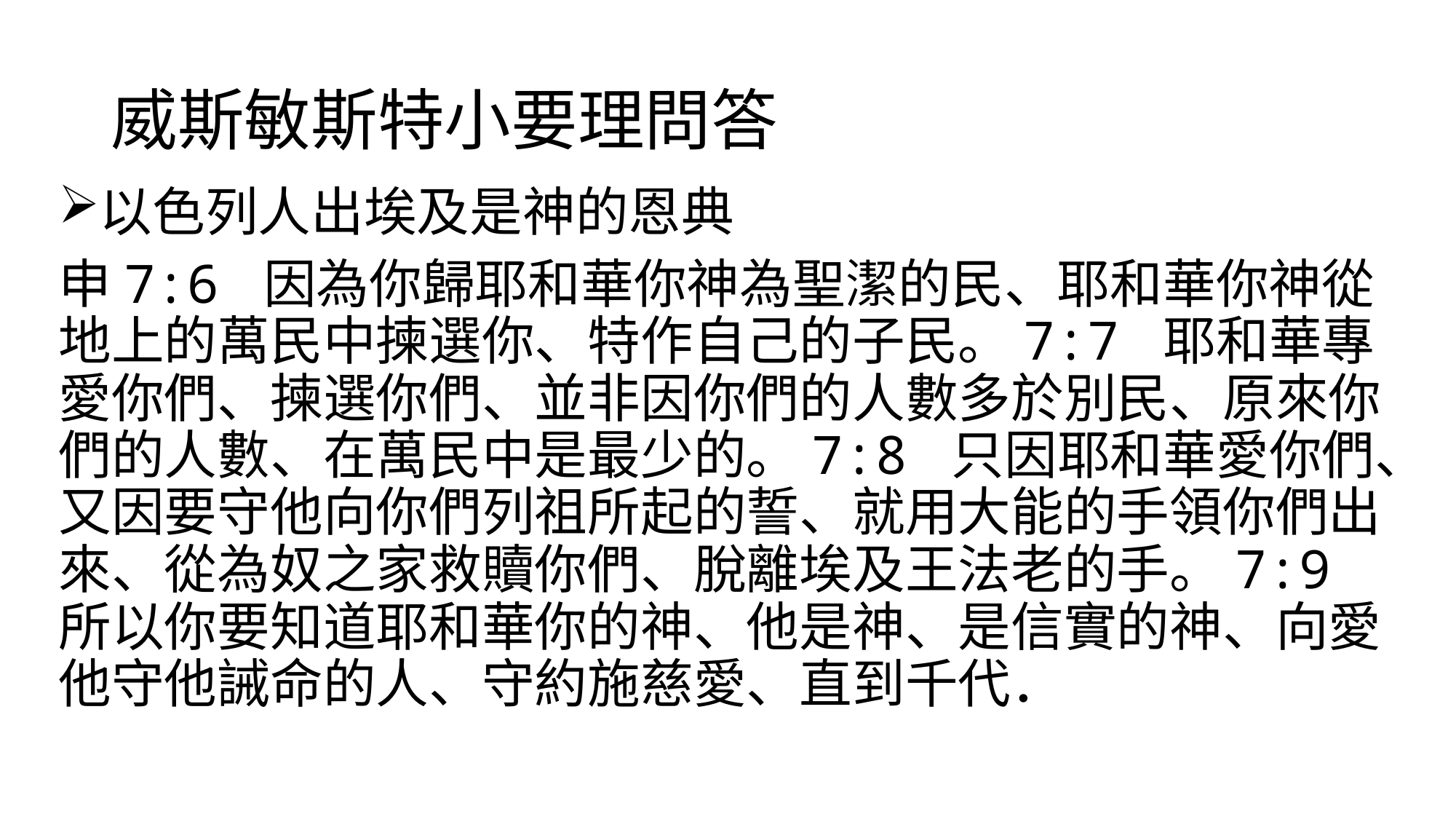

# 威斯敏斯特小要理問答
以色列人出埃及是神的恩典
申7:6 因為你歸耶和華你神為聖潔的民、耶和華你神從地上的萬民中揀選你、特作自己的子民。7:7 耶和華專愛你們、揀選你們、並非因你們的人數多於別民、原來你們的人數、在萬民中是最少的。7:8 只因耶和華愛你們、又因要守他向你們列祖所起的誓、就用大能的手領你們出來、從為奴之家救贖你們、脫離埃及王法老的手。7:9 所以你要知道耶和華你的神、他是神、是信實的神、向愛他守他誡命的人、守約施慈愛、直到千代．